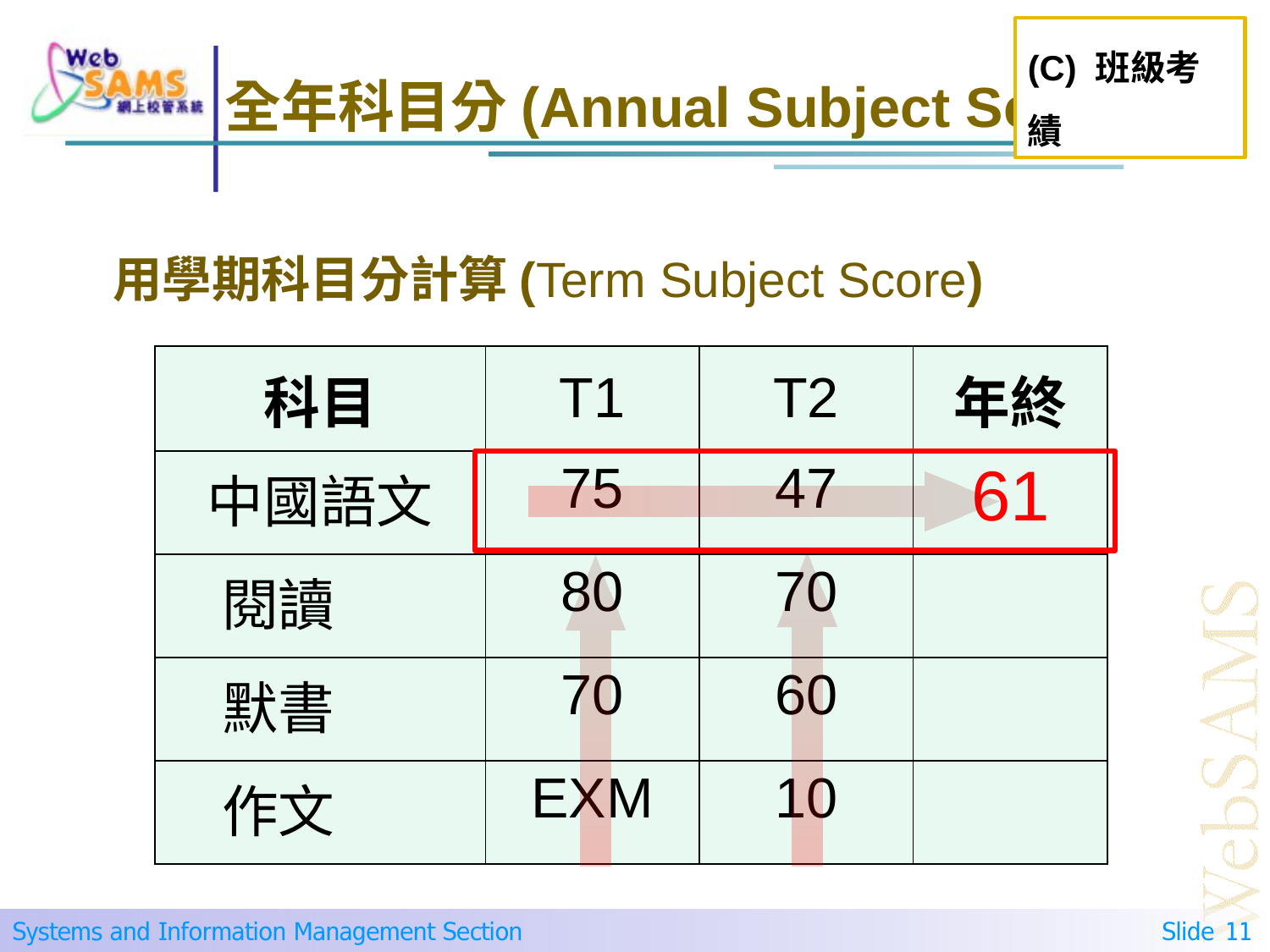

(C) 班級考績
全年科目分(Annual Subject Score)
用學期科目分計算(Term Subject Score)
| 科目 | T1 | T2 | 年終 |
| --- | --- | --- | --- |
| 中國語文 | 75 | 47 | 61 |
| 閱讀 | 80 | 70 |  |
| 默書 | 70 | 60 |  |
| 作文 | EXM | 10 |  |